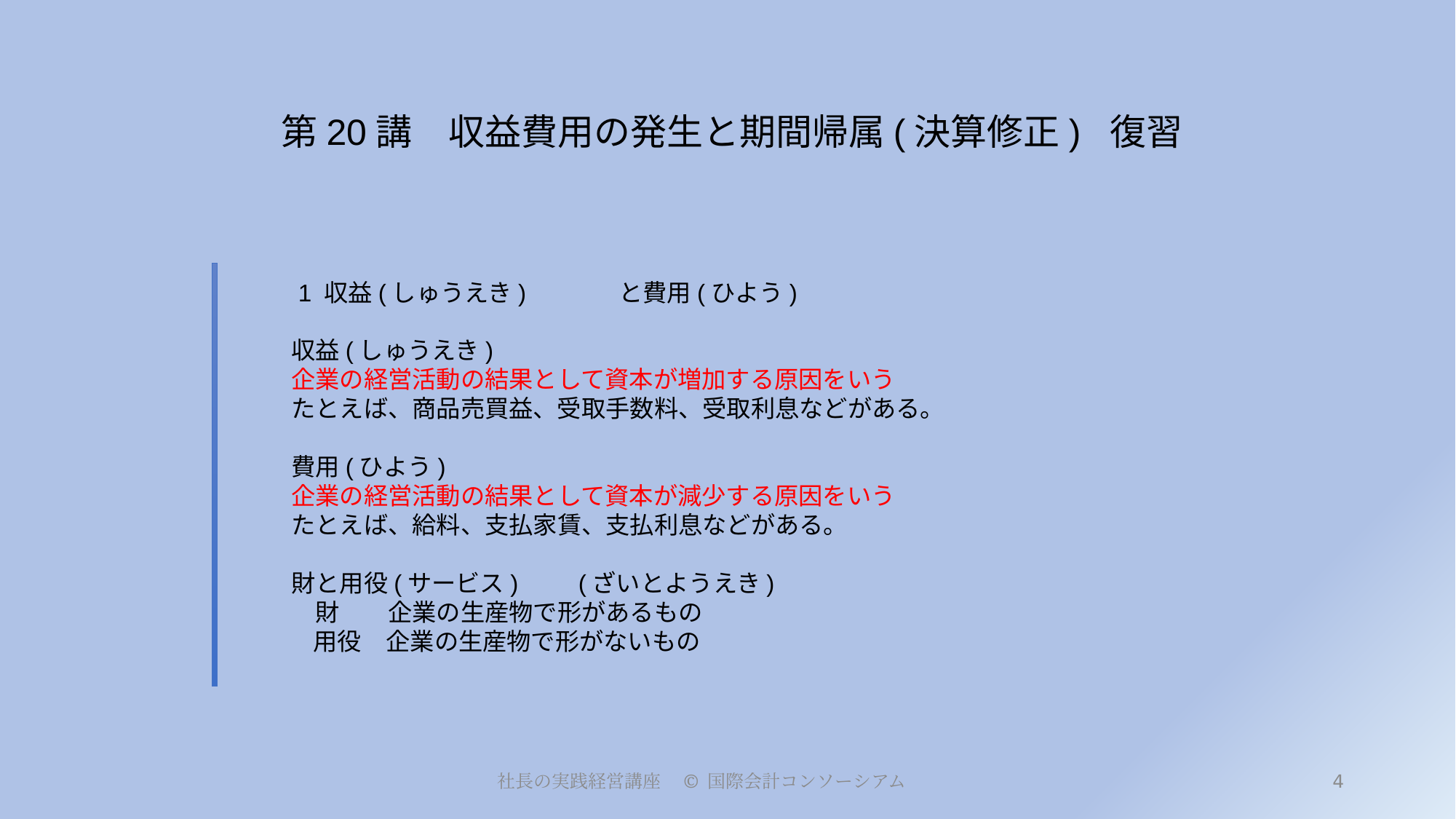

# 第20講　収益費用の発生と期間帰属(決算修正)  復習

 1 収益(しゅうえき)	と費用(ひよう)

収益(しゅうえき)
企業の経営活動の結果として資本が増加する原因をいう
たとえば、商品売買益、受取手数料、受取利息などがある。
費用(ひよう)
企業の経営活動の結果として資本が減少する原因をいう
たとえば、給料、支払家賃、支払利息などがある。

財と用役(サービス)　　(ざいとようえき)
　財　　企業の生産物で形があるもの
   用役　企業の生産物で形がないもの
4
社長の実践経営講座　© 国際会計コンソーシアム